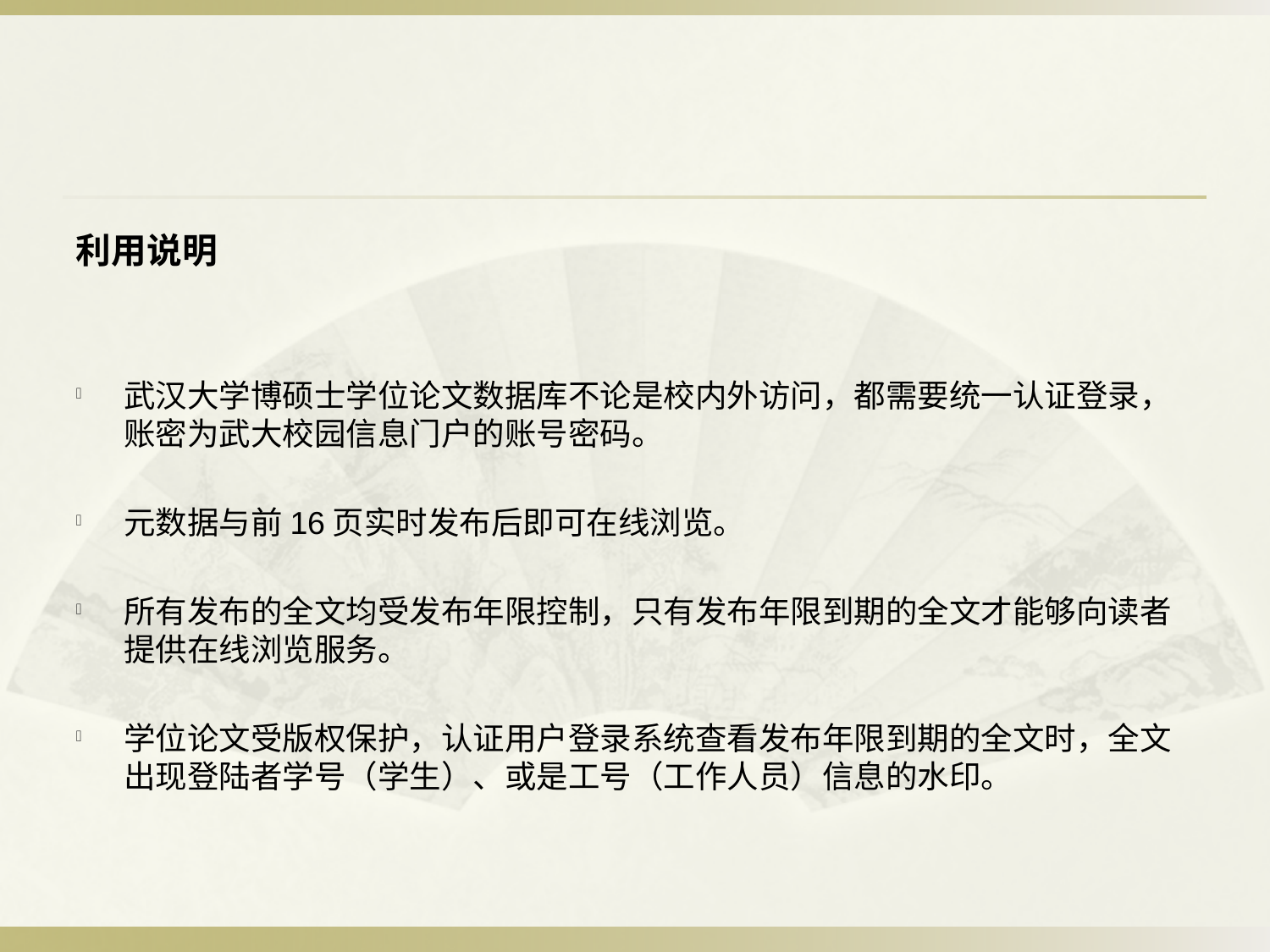

利用说明

武汉大学博硕士学位论文数据库不论是校内外访问，都需要统一认证登录，账密为武大校园信息门户的账号密码。

元数据与前16页实时发布后即可在线浏览。

所有发布的全文均受发布年限控制，只有发布年限到期的全文才能够向读者提供在线浏览服务。

学位论文受版权保护，认证用户登录系统查看发布年限到期的全文时，全文出现登陆者学号（学生）、或是工号（工作人员）信息的水印。